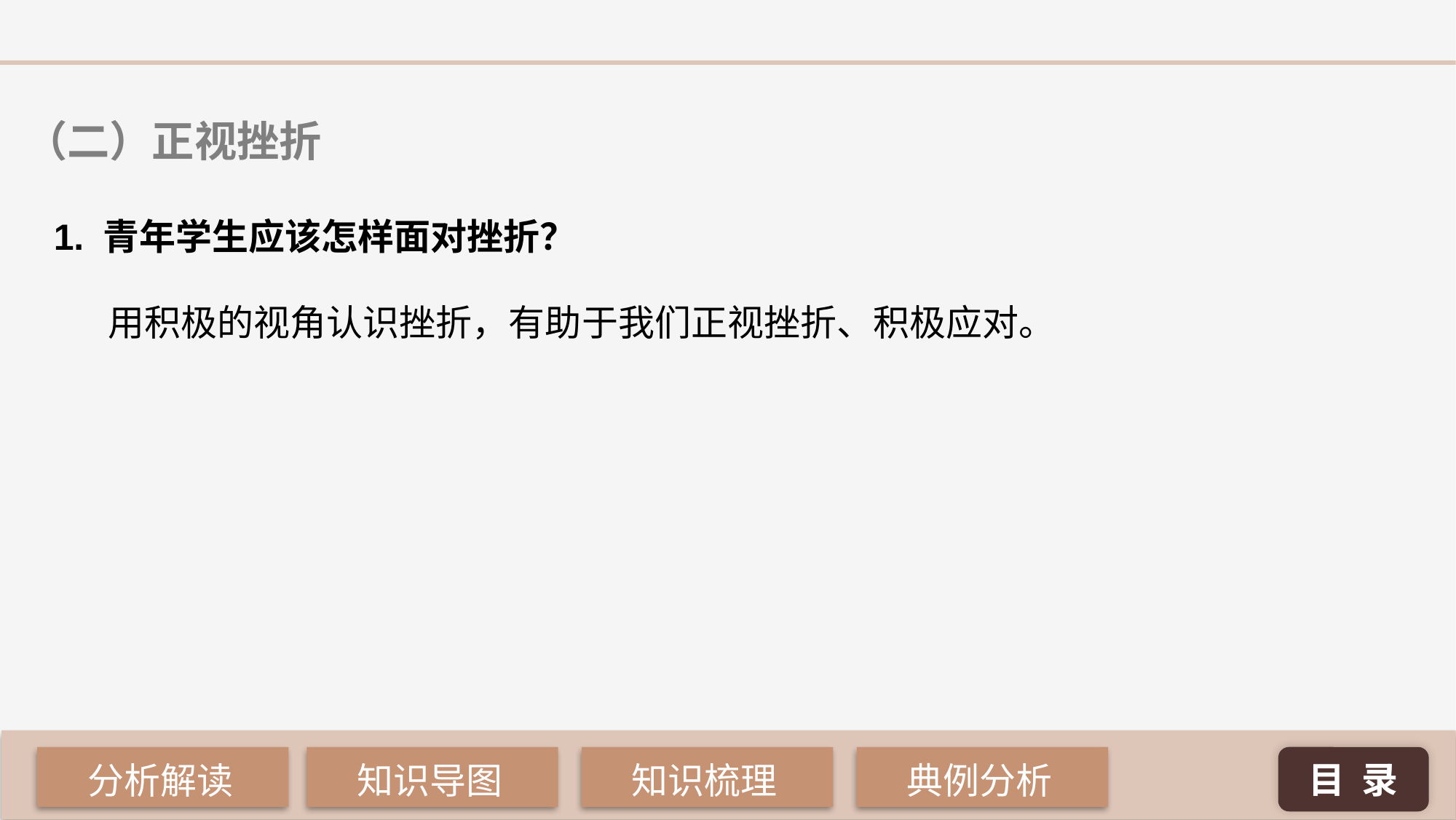

（二）正视挫折
1. 青年学生应该怎样面对挫折？
用积极的视角认识挫折，有助于我们正视挫折、积极应对。